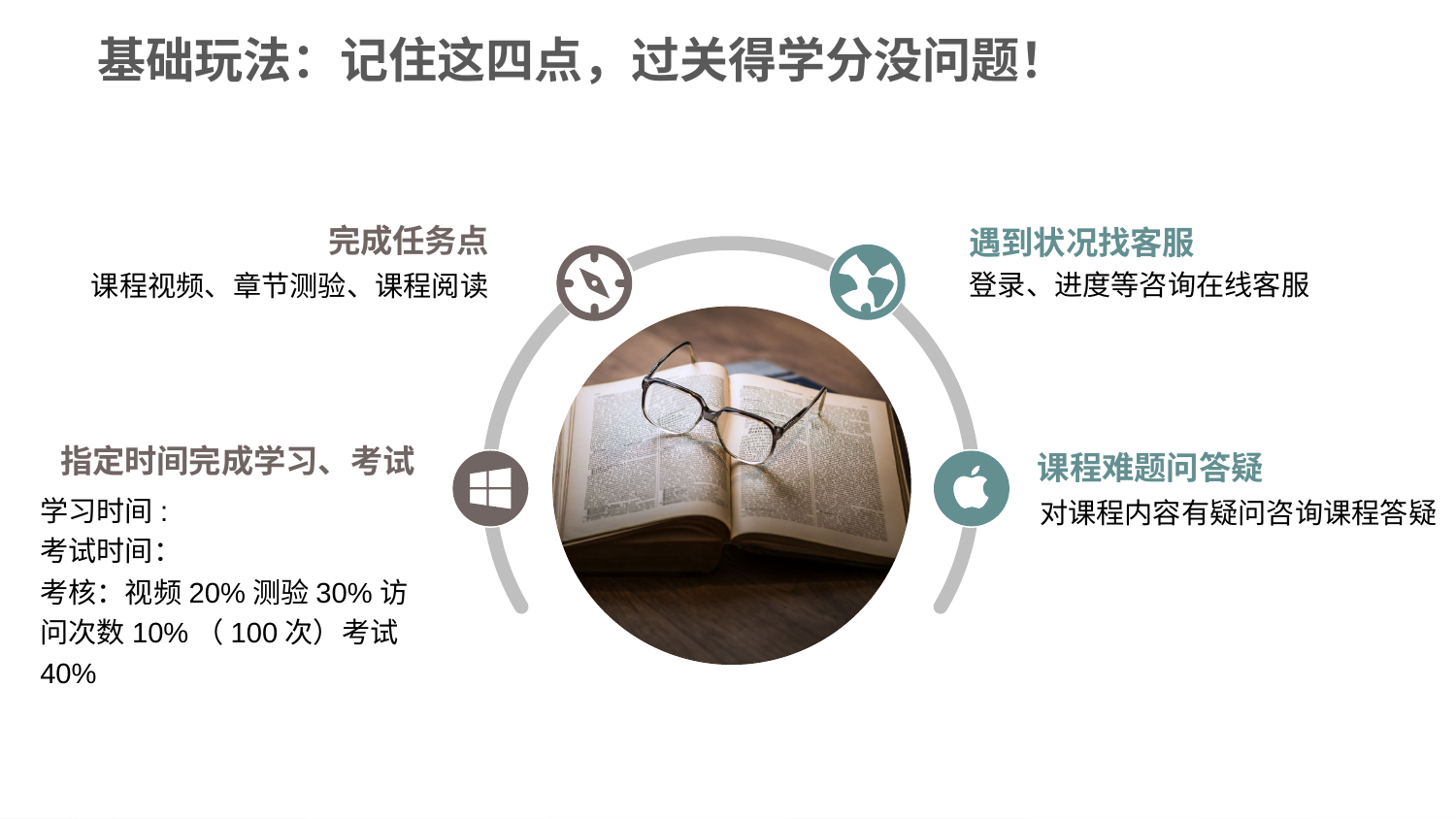

基础玩法：记住这四点，过关得学分没问题！
完成任务点
课程视频、章节测验、课程阅读
遇到状况找客服
登录、进度等咨询在线客服
指定时间完成学习、考试
学习时间:
考试时间：
考核：视频20%测验30%访问次数10%（100次）考试40%

课程难题问答疑
对课程内容有疑问咨询课程答疑